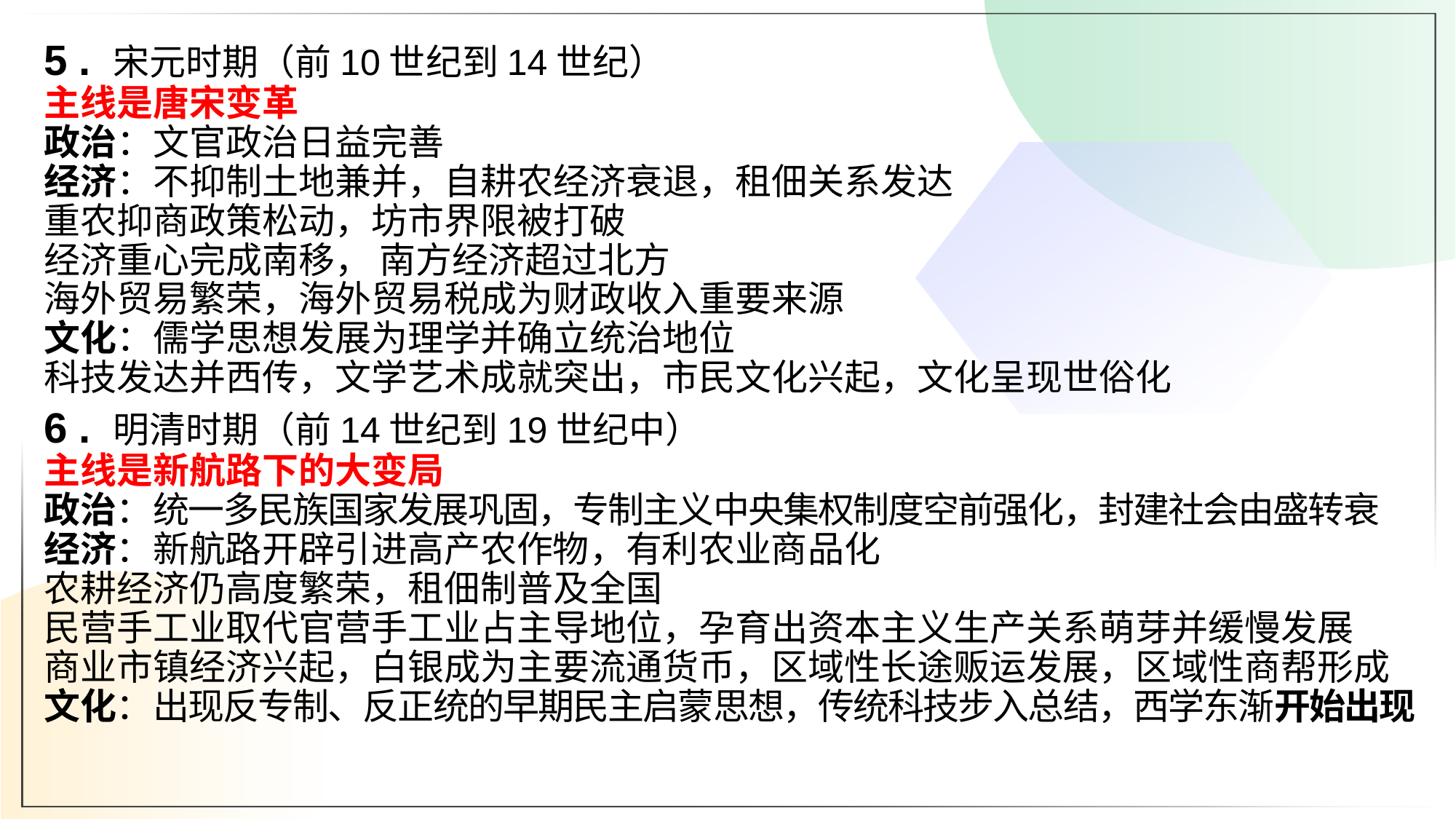

5 . 宋元时期（前10世纪到14世纪）
主线是唐宋变革
政治：文官政治日益完善
经济：不抑制土地兼并，自耕农经济衰退，租佃关系发达
重农抑商政策松动，坊市界限被打破
经济重心完成南移， 南方经济超过北方
海外贸易繁荣，海外贸易税成为财政收入重要来源
文化：儒学思想发展为理学并确立统治地位
科技发达并西传，文学艺术成就突出，市民文化兴起，文化呈现世俗化
6 . 明清时期（前14世纪到19世纪中）
主线是新航路下的大变局
政治：统一多民族国家发展巩固，专制主义中央集权制度空前强化，封建社会由盛转衰
经济：新航路开辟引进高产农作物，有利农业商品化
农耕经济仍高度繁荣，租佃制普及全国
民营手工业取代官营手工业占主导地位，孕育出资本主义生产关系萌芽并缓慢发展
商业市镇经济兴起，白银成为主要流通货币，区域性长途贩运发展，区域性商帮形成
文化：出现反专制、反正统的早期民主启蒙思想，传统科技步入总结，西学东渐开始出现